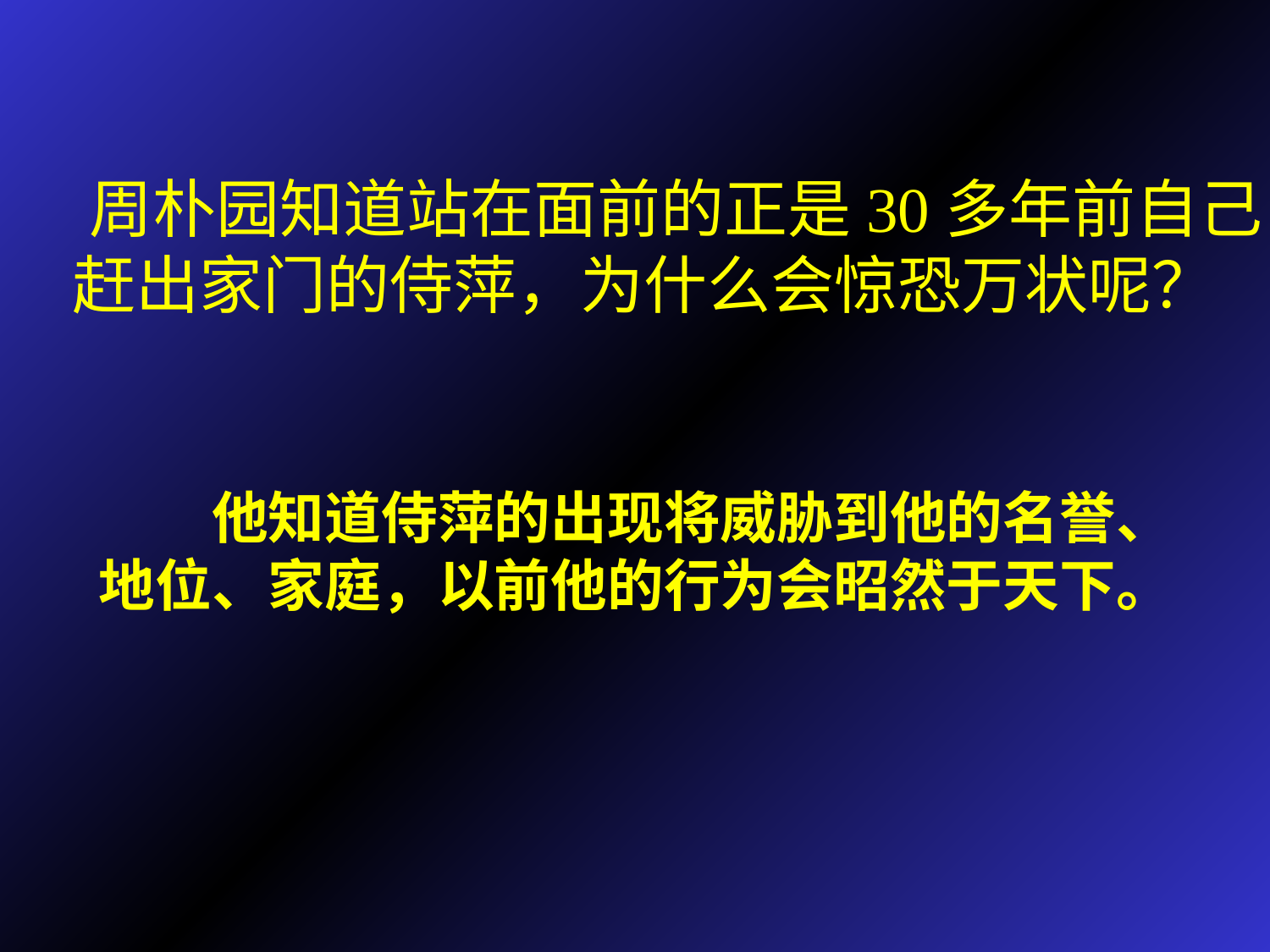

周朴园知道站在面前的正是30多年前自己
赶出家门的侍萍，为什么会惊恐万状呢？
　　他知道侍萍的出现将威胁到他的名誉、
地位、家庭，以前他的行为会昭然于天下。